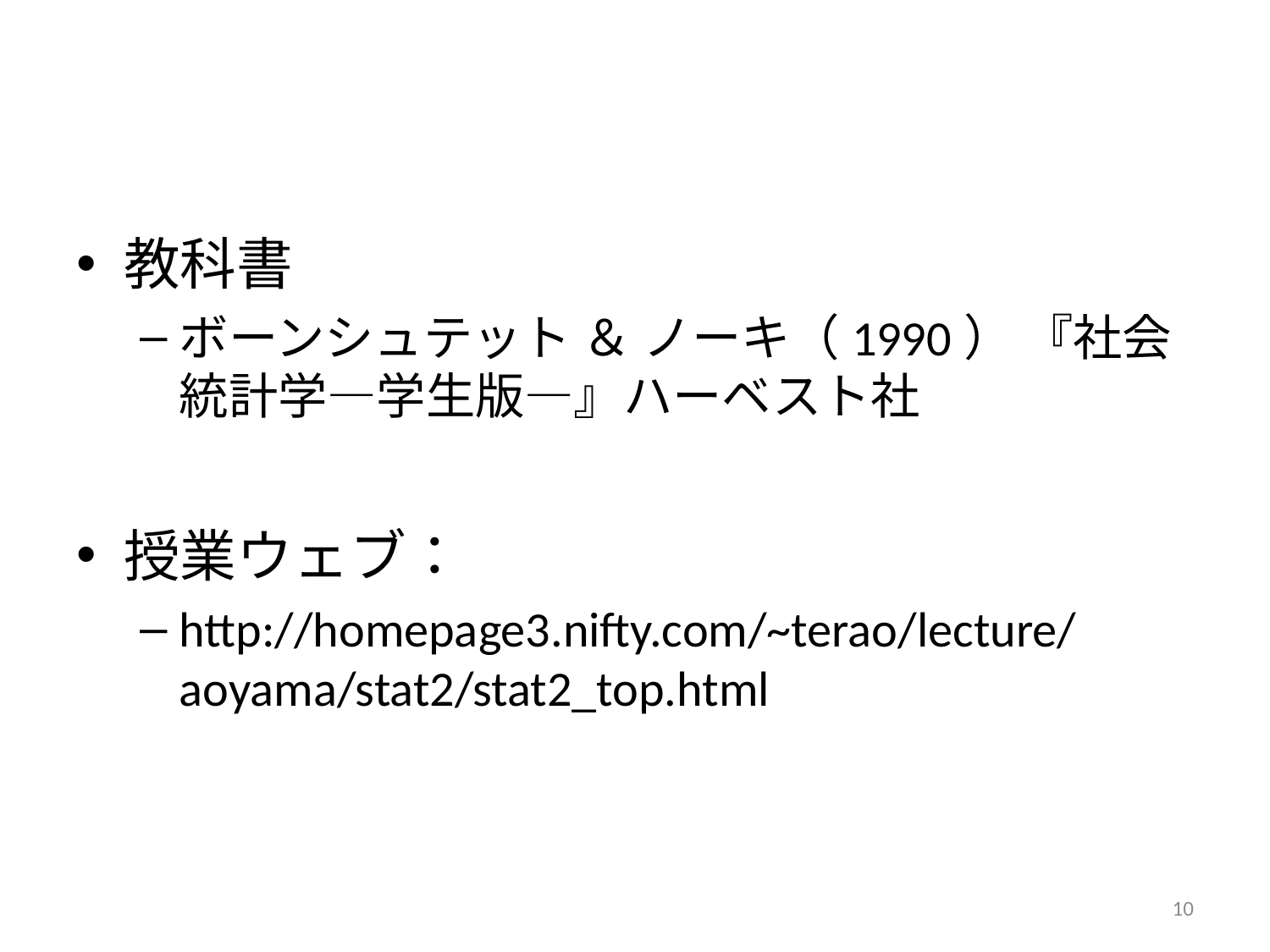

#
教科書
ボーンシュテット ＆ ノーキ（1990） 『社会統計学―学生版―』ハーベスト社

授業ウェブ：
http://homepage3.nifty.com/~terao/lecture/aoyama/stat2/stat2_top.html
10